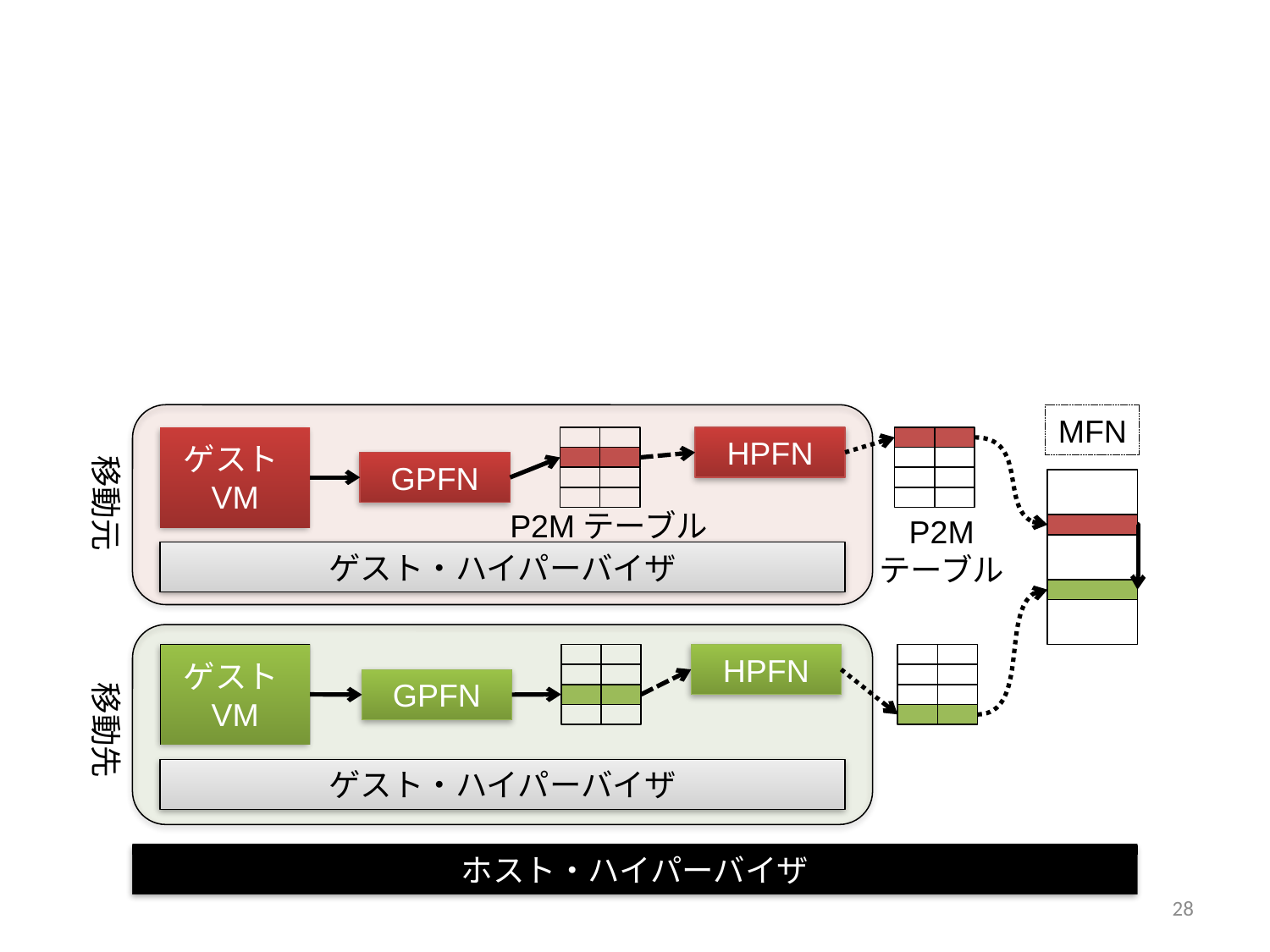

MFN

ゲストVM

HPFN
GPFN
ゲスト・ハイパーバイザ

移動元

P2Mテーブル
P2M
テーブル

ゲストVM

HPFN
GPFN
ゲスト・ハイパーバイザ

移動先
ホスト・ハイパーバイザ
28